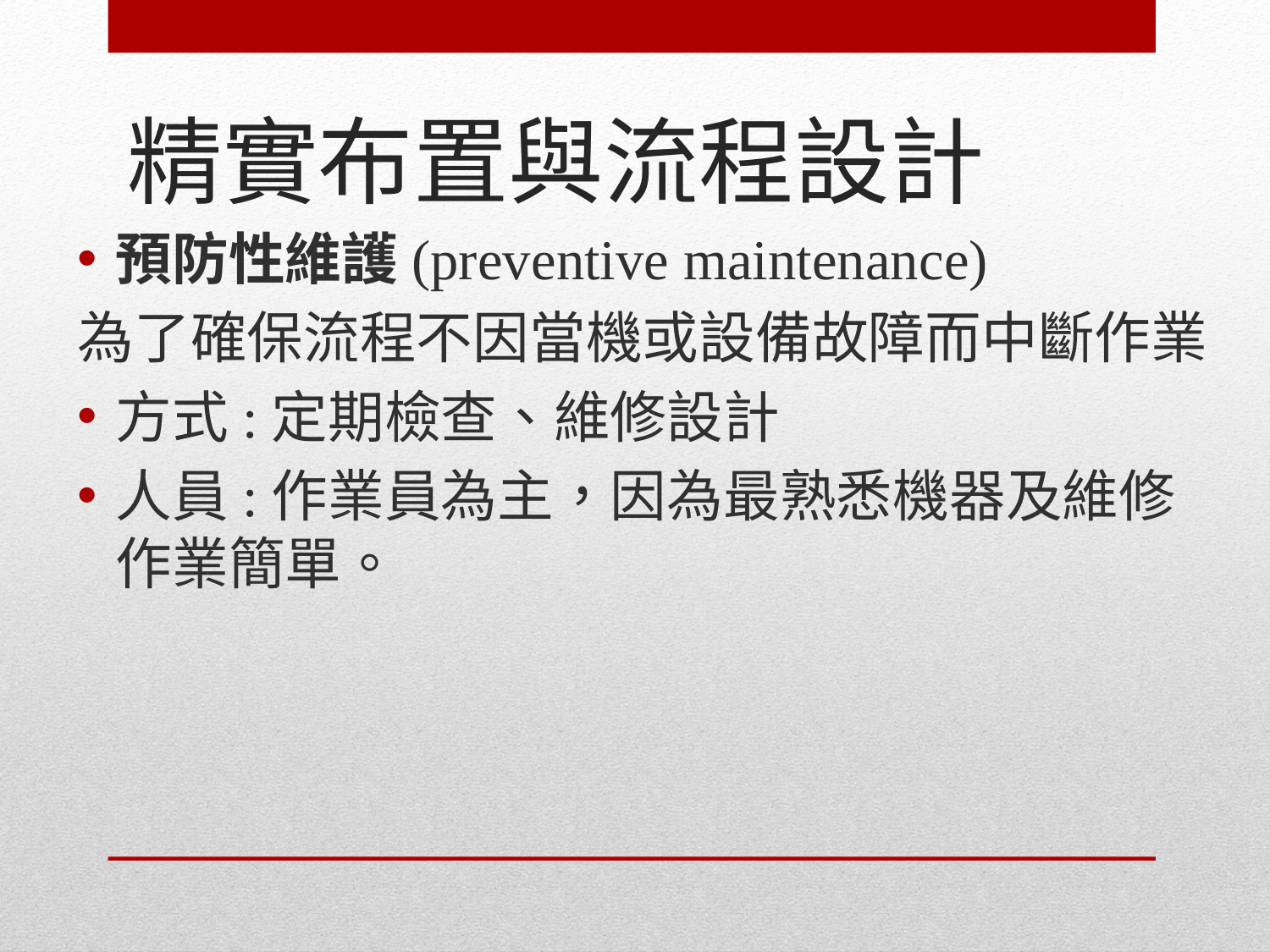

# 精實布置與流程設計
預防性維護(preventive maintenance)
為了確保流程不因當機或設備故障而中斷作業
方式:定期檢查、維修設計
人員:作業員為主，因為最熟悉機器及維修作業簡單。